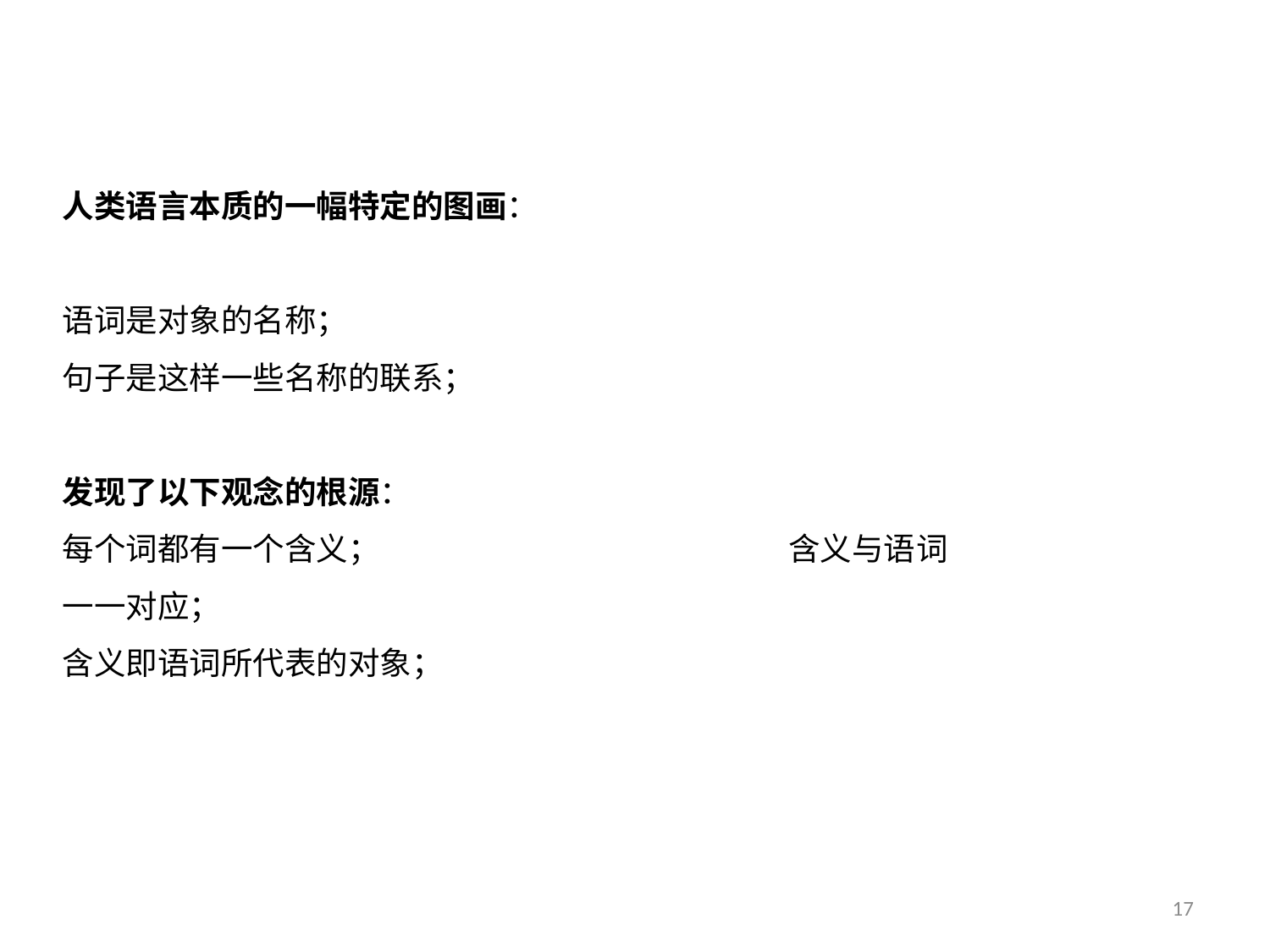

人类语言本质的一幅特定的图画：

语词是对象的名称；
句子是这样一些名称的联系；

发现了以下观念的根源：
每个词都有一个含义；                                                         含义与语词一一对应；
含义即语词所代表的对象；
17